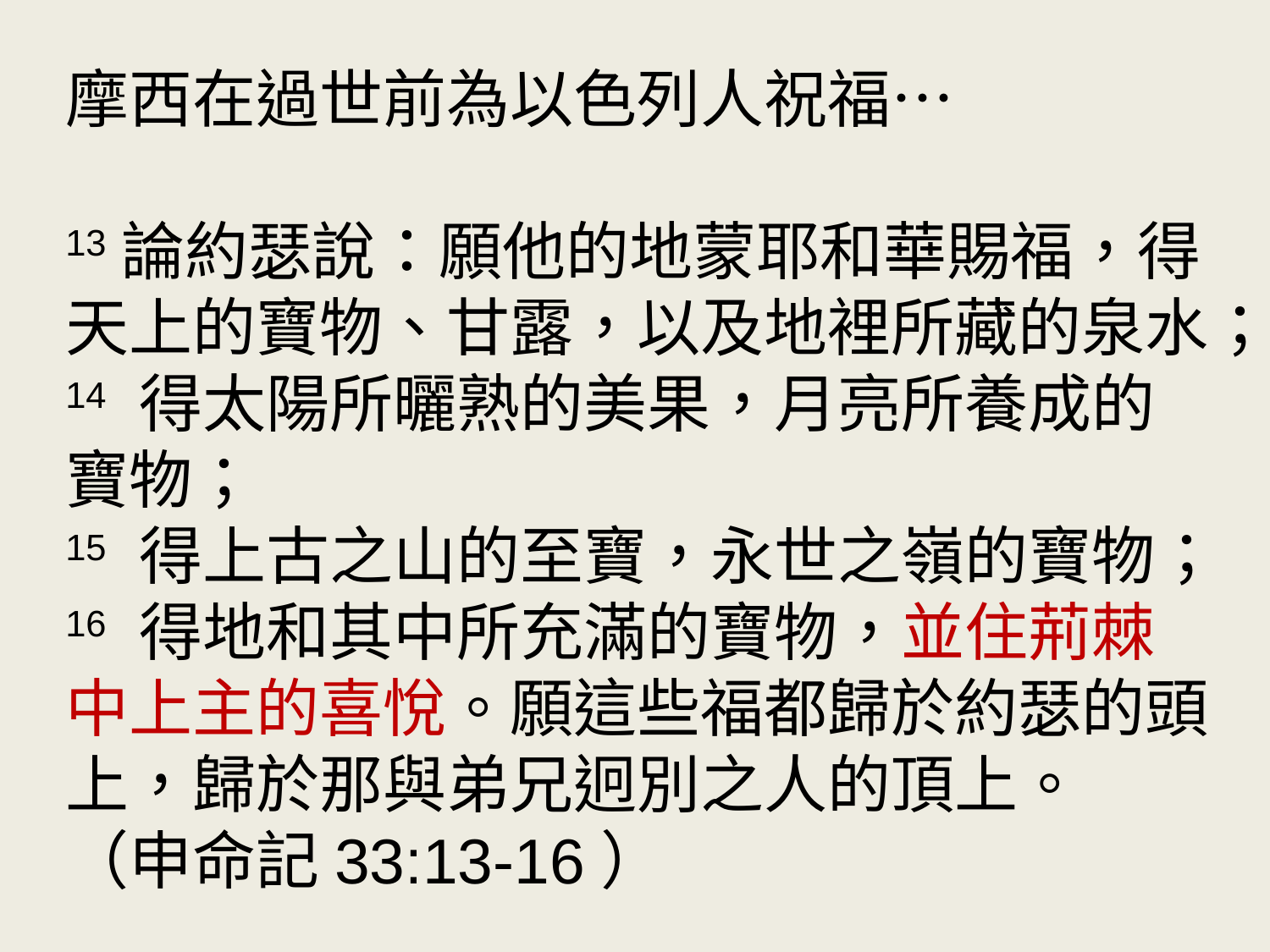

摩西在過世前為以色列人祝福…

13論約瑟說：願他的地蒙耶和華賜福，得天上的寶物、甘露，以及地裡所藏的泉水；14 得太陽所曬熟的美果，月亮所養成的寶物；
15 得上古之山的至寶，永世之嶺的寶物；16 得地和其中所充滿的寶物，並住荊棘中上主的喜悅。願這些福都歸於約瑟的頭上，歸於那與弟兄迥別之人的頂上。
（申命記33:13-16）